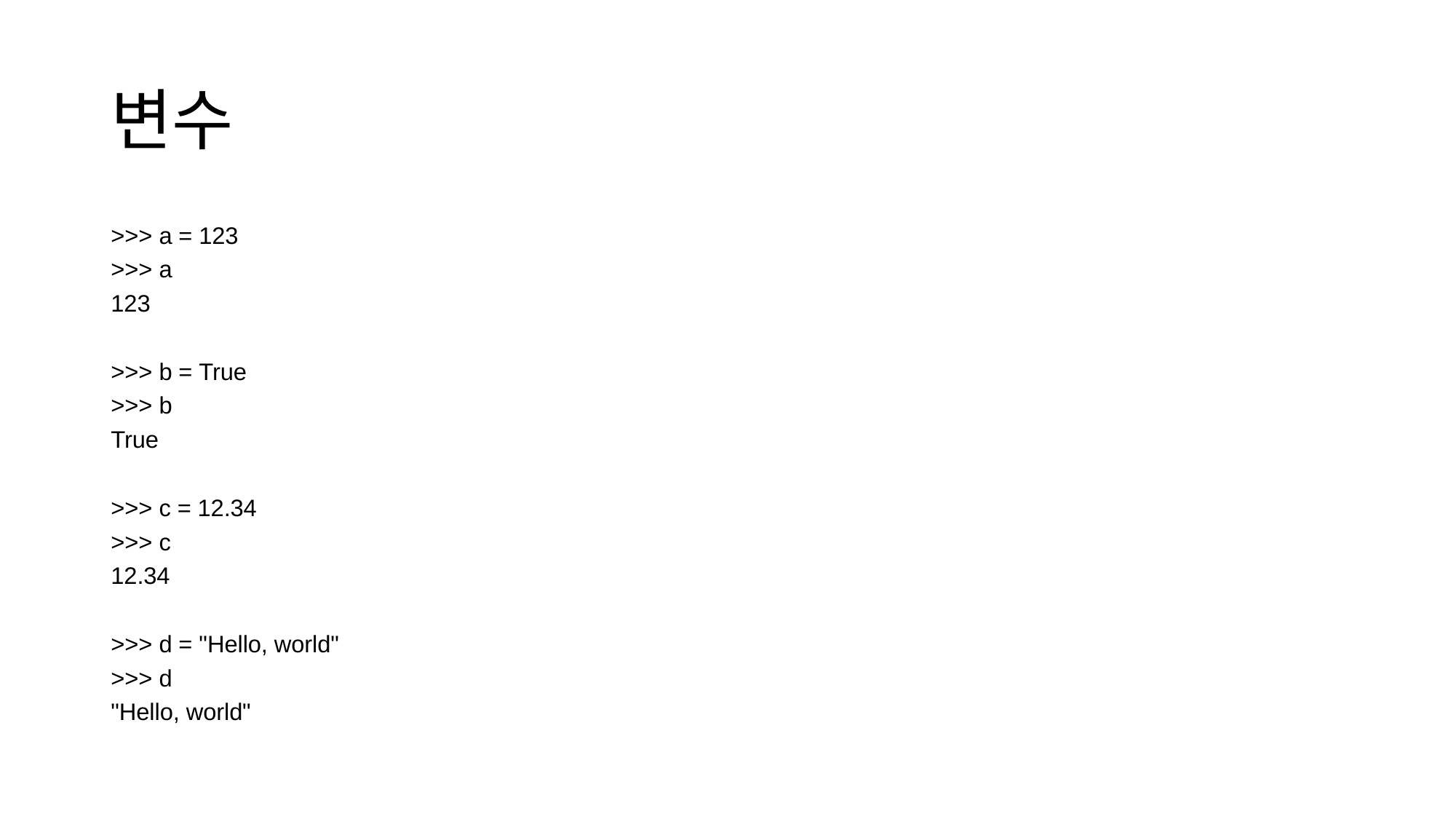

# 변수
>>> a = 123
>>> a
123

>>> b = True
>>> b
True

>>> c = 12.34
>>> c
12.34

>>> d = "Hello, world"
>>> d
"Hello, world"